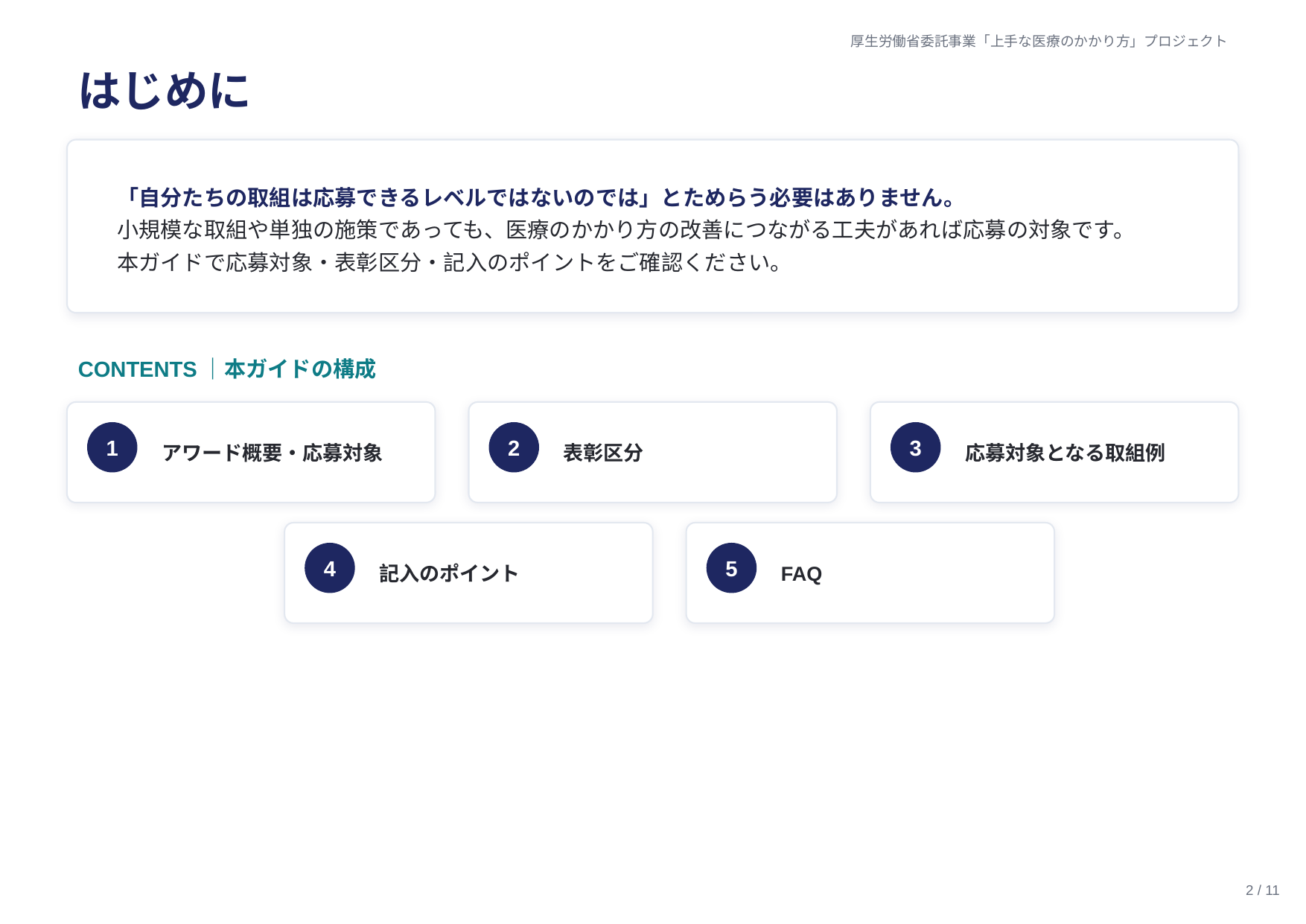

厚生労働省委託事業「上手な医療のかかり方」プロジェクト
はじめに

「自分たちの取組は応募できるレベルではないのでは」とためらう必要はありません。
小規模な取組や単独の施策であっても、医療のかかり方の改善につながる工夫があれば応募の対象です。
本ガイドで応募対象・表彰区分・記入のポイントをご確認ください。
CONTENTS｜本ガイドの構成

アワード概要・応募対象

表彰区分

応募対象となる取組例

1

2

3

記入のポイント

FAQ

4

5
2 / 11